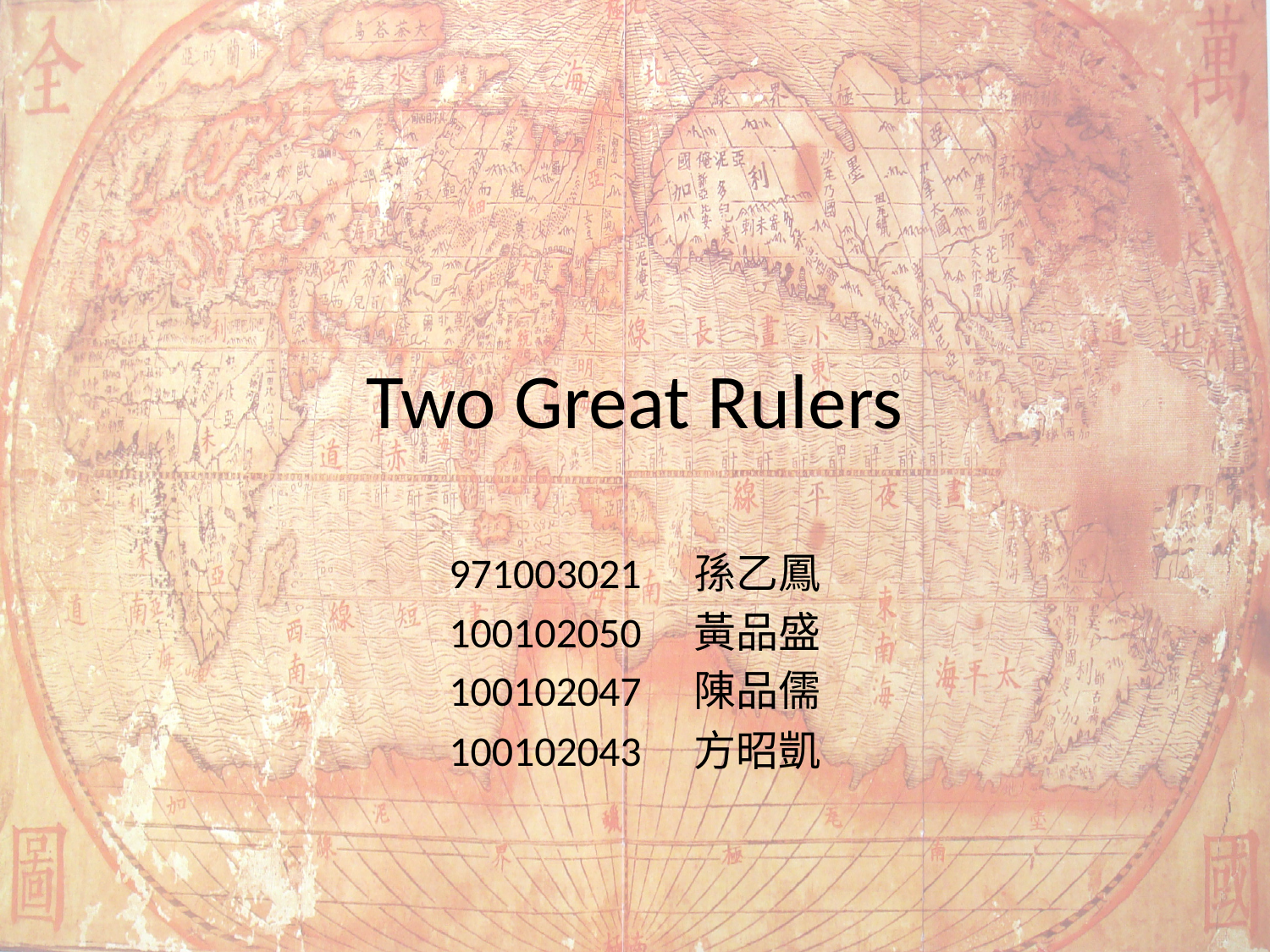

# Two Great Rulers
971003021　孫乙鳳
100102050　黃品盛
100102047　陳品儒
100102043　方昭凱